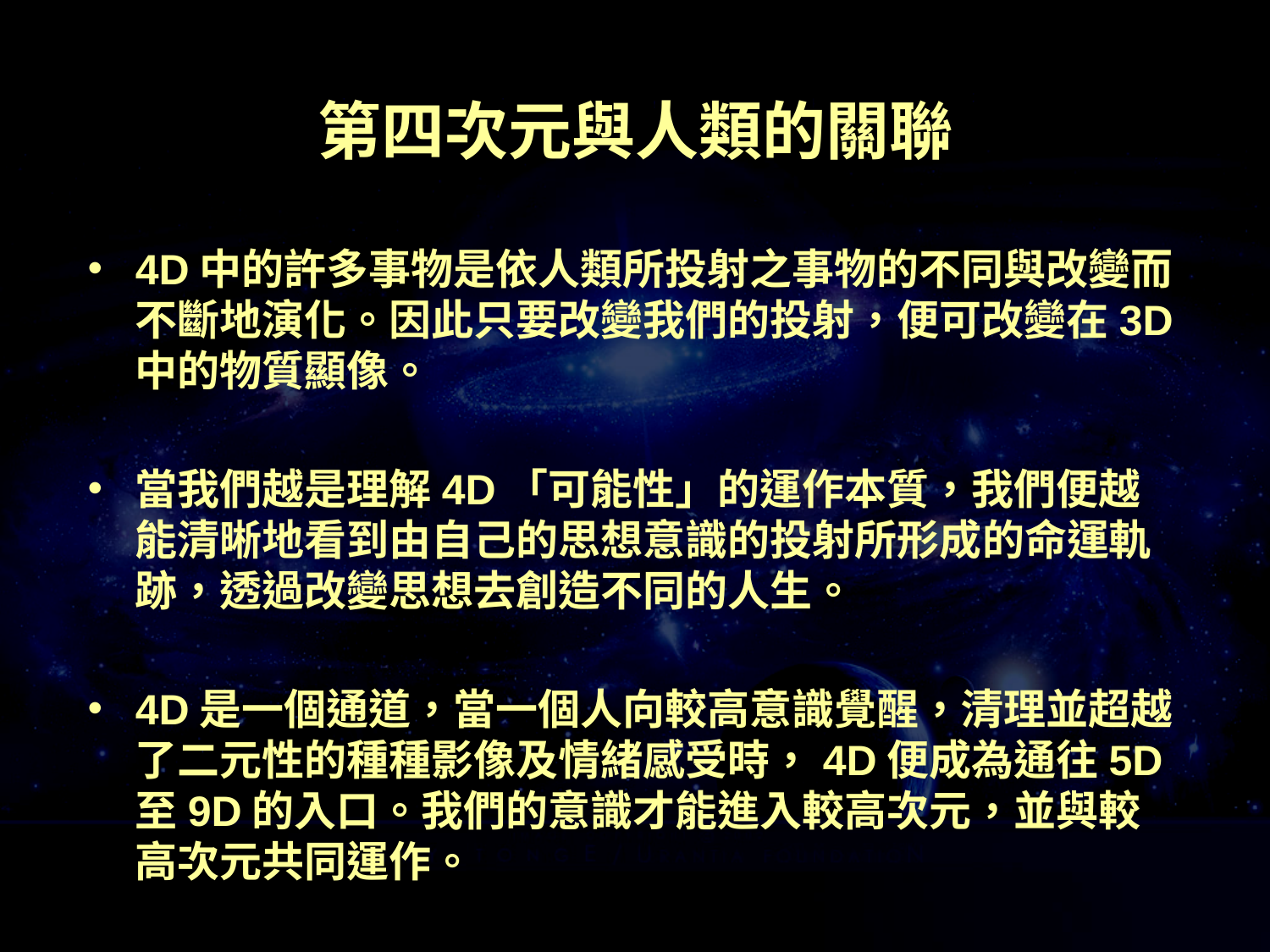

# 第四次元與人類的關聯
4D中的許多事物是依人類所投射之事物的不同與改變而不斷地演化。因此只要改變我們的投射，便可改變在3D中的物質顯像。

當我們越是理解4D「可能性」的運作本質，我們便越能清晰地看到由自己的思想意識的投射所形成的命運軌跡，透過改變思想去創造不同的人生。

4D是一個通道，當一個人向較高意識覺醒，清理並超越了二元性的種種影像及情緒感受時，4D便成為通往5D至9D的入口。我們的意識才能進入較高次元，並與較高次元共同運作。